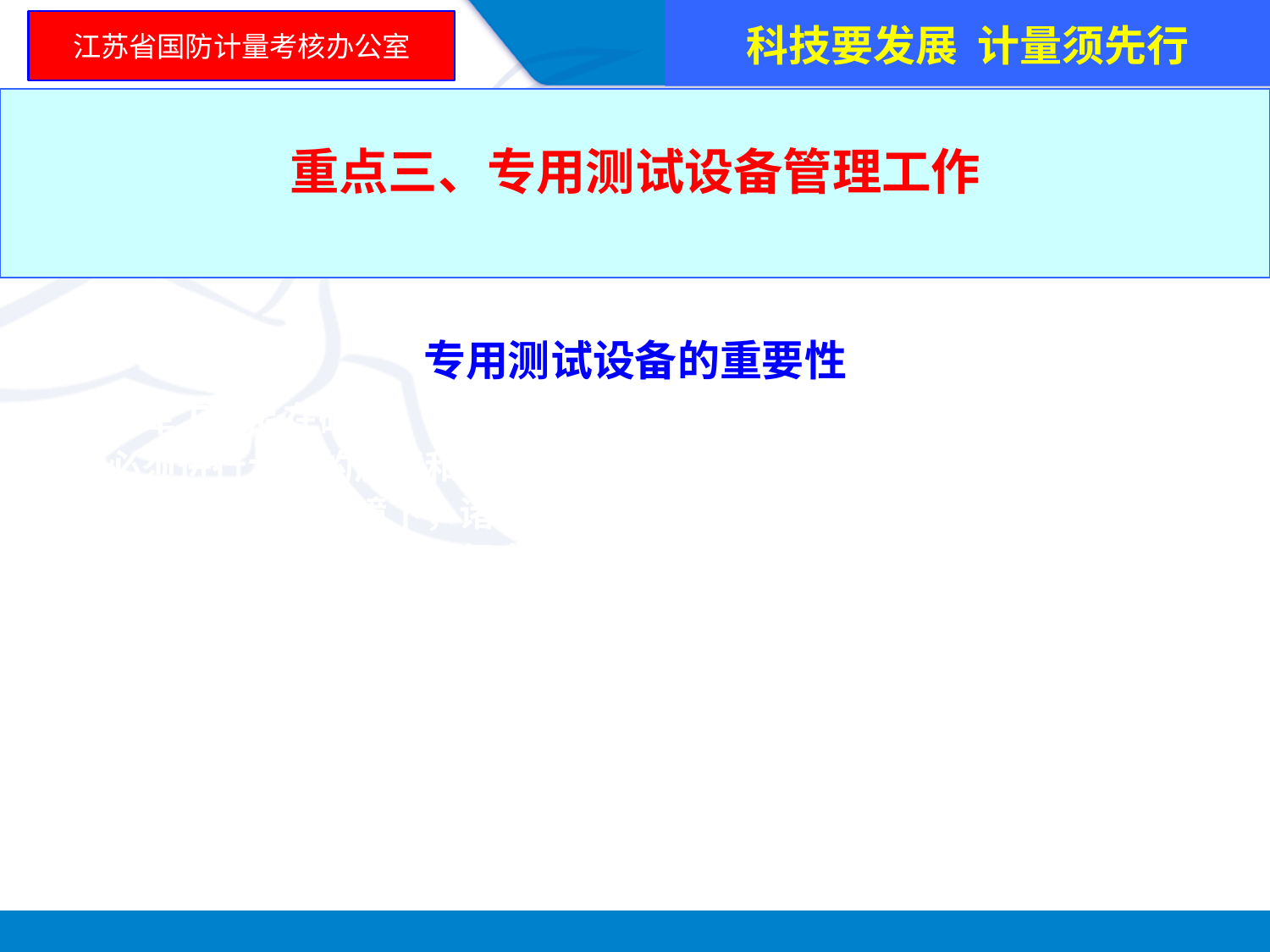

科技要发展  计量须先行
江苏省国防计量考核办公室
重点三、专用测试设备管理工作

专用测试设备的重要性
   军工产品在研制、试验、生产的各个阶段，为了取得定量数据和定性判据，必须进行大量的测试和试验。例如：型号产品在研制到交付使用的各个阶段，必须在多个环境下，诸如力学环境、热真空试验环境、电磁兼容试验环境，以及其他模拟环境下进行全面完整的测试，以检验产品各系统、分系统的主要性能和功能是否满足设计要求；各系统的电接口是否正确合理；协调各种软件运行的正确性，验证单机产品和系统产品的可靠性等。通过对型号产品的全面系统测试，可以充分暴露型号产品设计上和生产工艺上的缺陷，发现电子元器件的早期失效，发现软件设计上的不足等，确保型号产品的高质量和高可靠。在上述进行的各种测试工作中，除了要使用各种通用测量器具外，还需要使用大量的用途各异的专用测试设备，它的质量与控制状态直接关系到军工产品的质量和可靠性，关系到试验的成败。